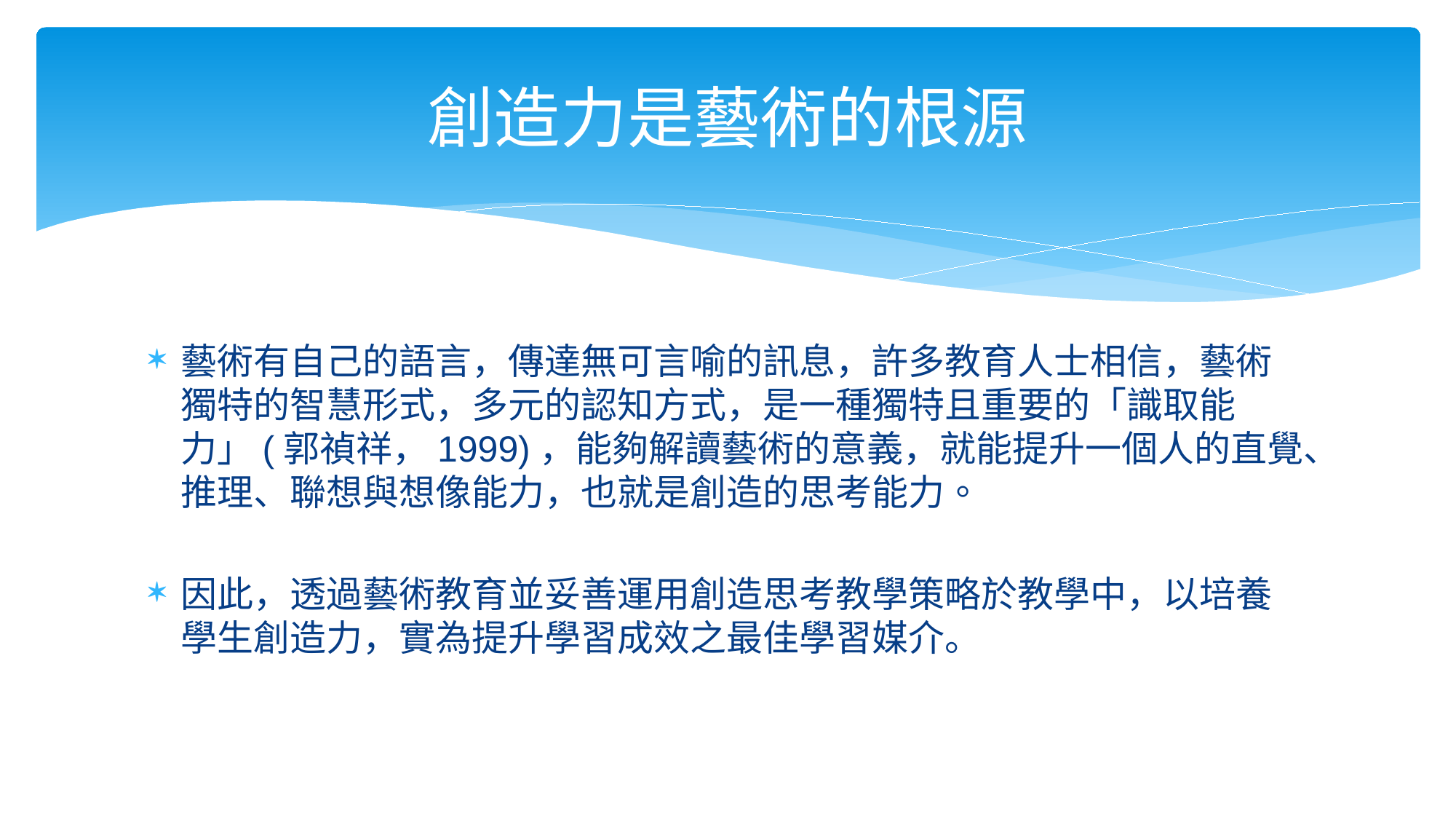

# 創造力是藝術的根源
藝術有自己的語言，傳達無可言喻的訊息，許多教育人士相信，藝術獨特的智慧形式，多元的認知方式，是一種獨特且重要的「識取能力」(郭禎祥，1999)，能夠解讀藝術的意義，就能提升一個人的直覺、推理、聯想與想像能力，也就是創造的思考能力。

因此，透過藝術教育並妥善運用創造思考教學策略於教學中，以培養學生創造力，實為提升學習成效之最佳學習媒介。